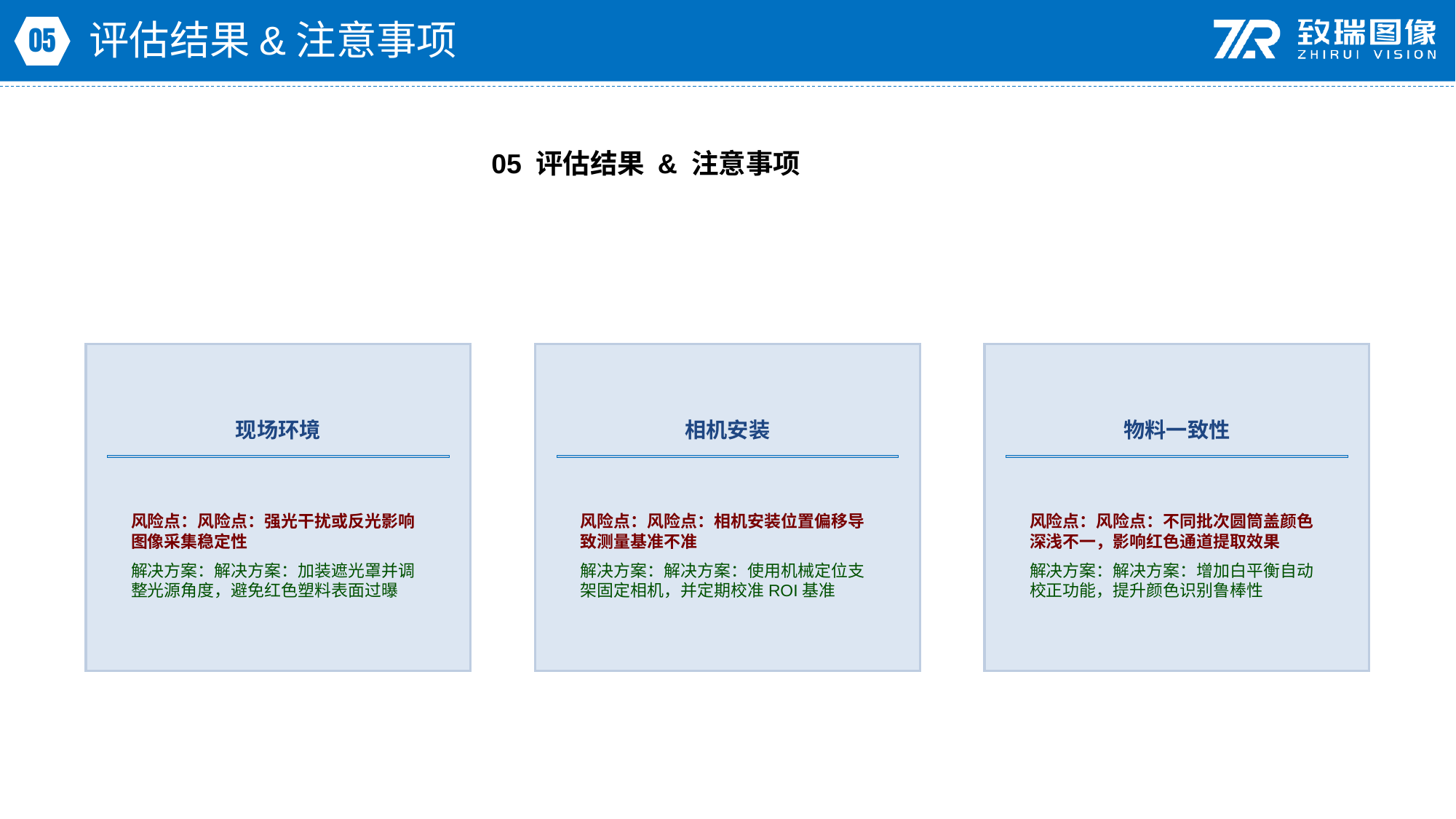

评估结果&注意事项
05

05 评估结果 & 注意事项

现场环境

相机安装

物料一致性

风险点：风险点：强光干扰或反光影响图像采集稳定性
解决方案：解决方案：加装遮光罩并调整光源角度，避免红色塑料表面过曝

风险点：风险点：相机安装位置偏移导致测量基准不准
解决方案：解决方案：使用机械定位支架固定相机，并定期校准ROI基准

风险点：风险点：不同批次圆筒盖颜色深浅不一，影响红色通道提取效果
解决方案：解决方案：增加白平衡自动校正功能，提升颜色识别鲁棒性